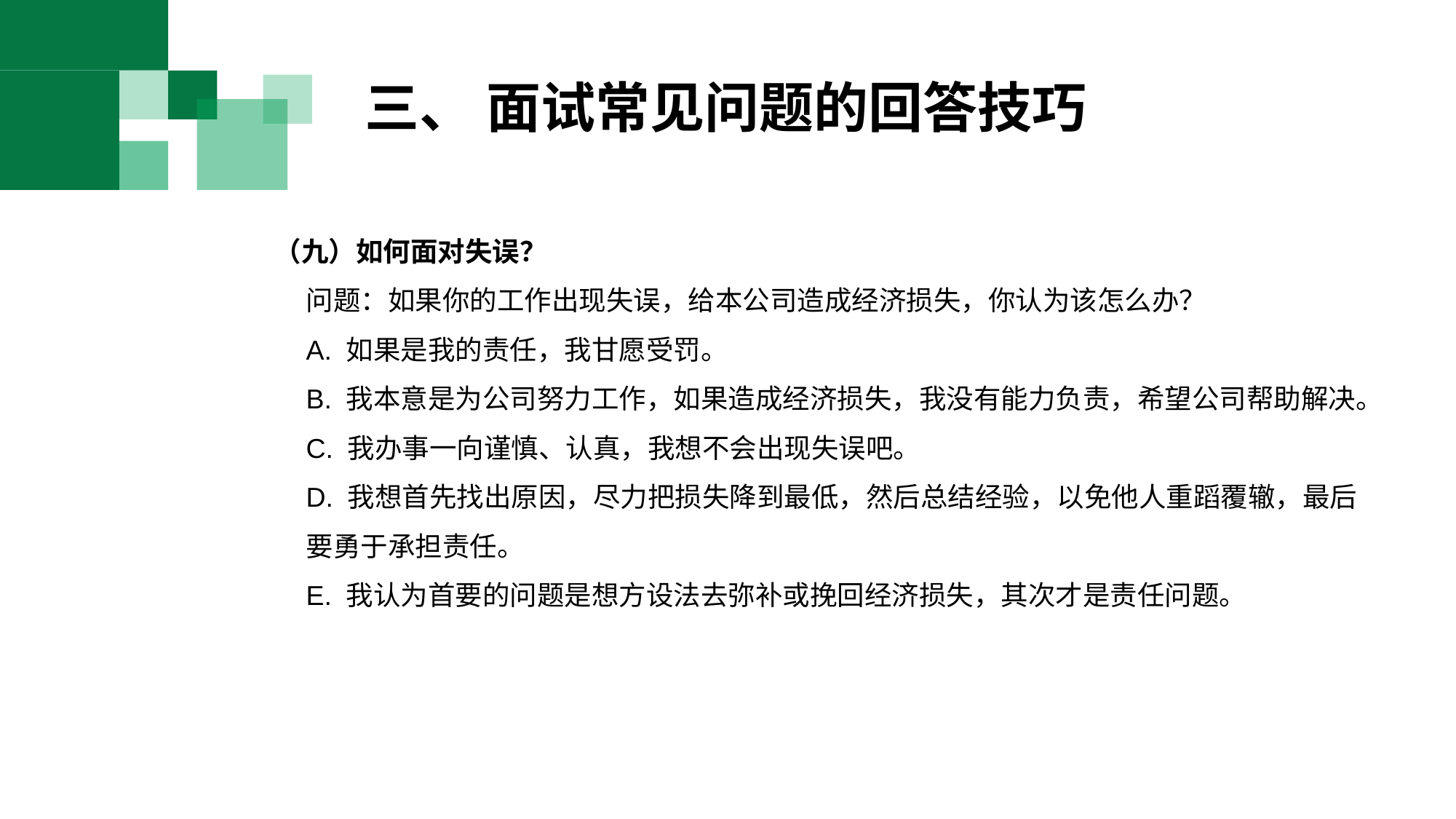

三、 面试常见问题的回答技巧

（九）如何面对失误？
问题：如果你的工作出现失误，给本公司造成经济损失，你认为该怎么办？
A. 如果是我的责任，我甘愿受罚。
B. 我本意是为公司努力工作，如果造成经济损失，我没有能力负责，希望公司帮助解决。
C. 我办事一向谨慎、认真，我想不会出现失误吧。
D. 我想首先找出原因，尽力把损失降到最低，然后总结经验，以免他人重蹈覆辙，最后要勇于承担责任。
E. 我认为首要的问题是想方设法去弥补或挽回经济损失，其次才是责任问题。